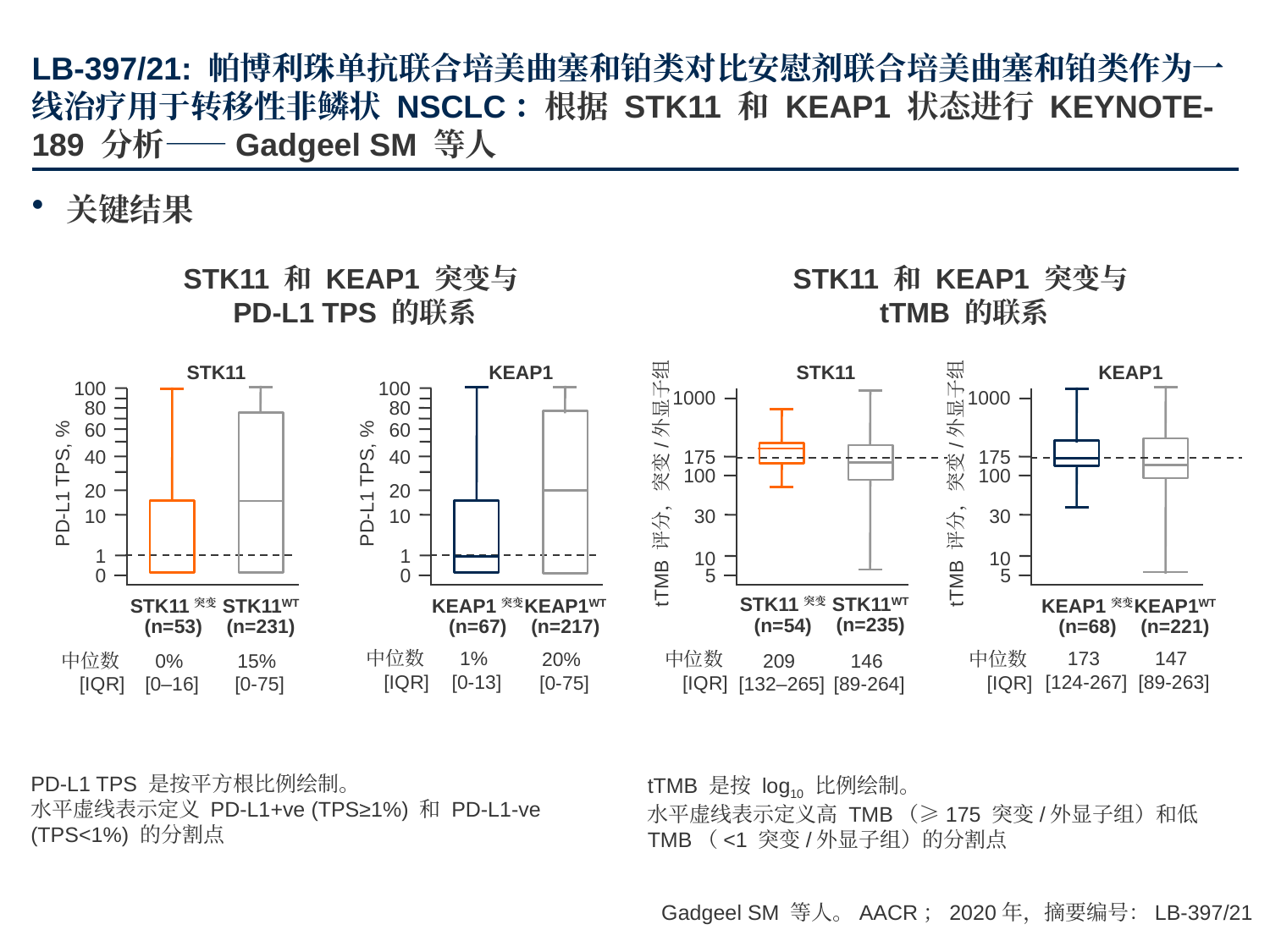

# LB-397/21: 帕博利珠单抗联合培美曲塞和铂类对比安慰剂联合培美曲塞和铂类作为一线治疗用于转移性非鳞状 NSCLC：根据 STK11 和 KEAP1 状态进行 KEYNOTE-189 分析——Gadgeel SM 等人
关键结果

STK11 和 KEAP1 突变与
PD-L1 TPS 的联系
STK11 和 KEAP1 突变与
tTMB 的联系
STK11
KEAP1
STK11
KEAP1
1000

175

100
tTMB 评分，突变/外显子组

30

10

5

1000

175

100
tTMB 评分，突变/外显子组

30

10

5

100
100

80
80

60
60

40
40

PD-L1 TPS, %
PD-L1 TPS, %

20
20

10
10

1
1

0
0

STK11WT
(n=235)
146
[89-264]
STK11突变
(n=54)
209
[132–265]
STK11WT
(n=231)
15%
[0-75]
KEAP1WT
(n=217)
20%
[0-75]
KEAP1WT
(n=221)
147
[89-263]
STK11突变
(n=53)
0%
[0–16]
KEAP1突变
(n=67)
1%
[0-13]
KEAP1突变
(n=68)
173
[124-267]
中位数
[IQR]
中位数
[IQR]
中位数
[IQR]
中位数
[IQR]
PD-L1 TPS 是按平方根比例绘制。
水平虚线表示定义 PD-L1+ve (TPS≥1%) 和 PD-L1-ve (TPS<1%) 的分割点
tTMB 是按 log10 比例绘制。
水平虚线表示定义高 TMB（≥175 突变/外显子组）和低 TMB（<1 突变/外显子组）的分割点
Gadgeel SM 等人。AACR；2020年，摘要编号：LB-397/21